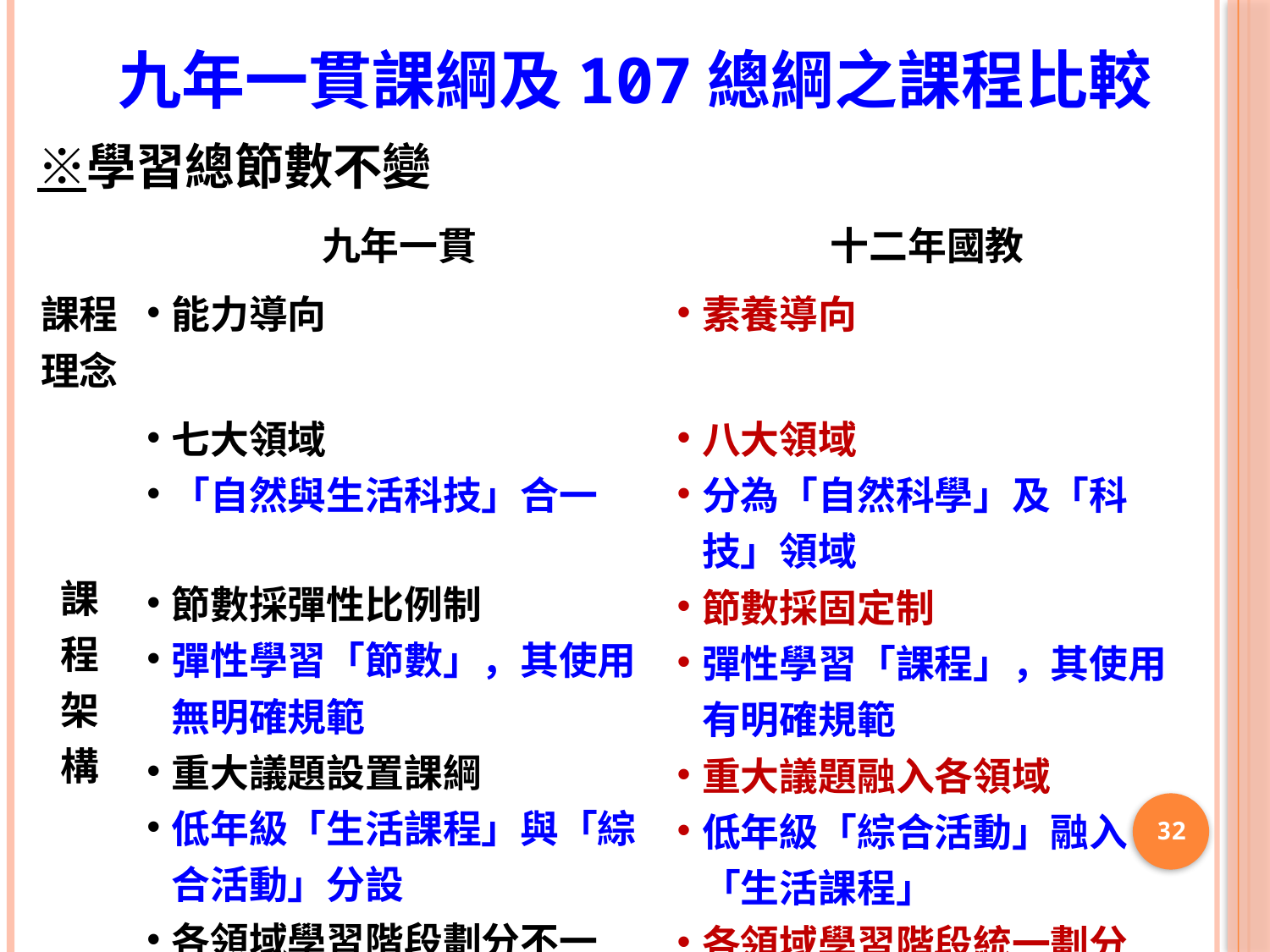

# 九年一貫課綱及107總綱之課程比較
※學習總節數不變
|  | 九年一貫 | 十二年國教 |
| --- | --- | --- |
| 課程理念 | 能力導向 | 素養導向 |
| 課 程 架 構 | 七大領域 「自然與生活科技」合一 節數採彈性比例制 彈性學習「節數」，其使用無明確規範 重大議題設置課綱 低年級「生活課程」與「綜合活動」分設 各領域學習階段劃分不一 | 八大領域 分為「自然科學」及「科技」領域 節數採固定制 彈性學習「課程」，其使用有明確規範 重大議題融入各領域 低年級「綜合活動」融入「生活課程」 各領域學習階段統一劃分 增設「新住民語文」 |
32